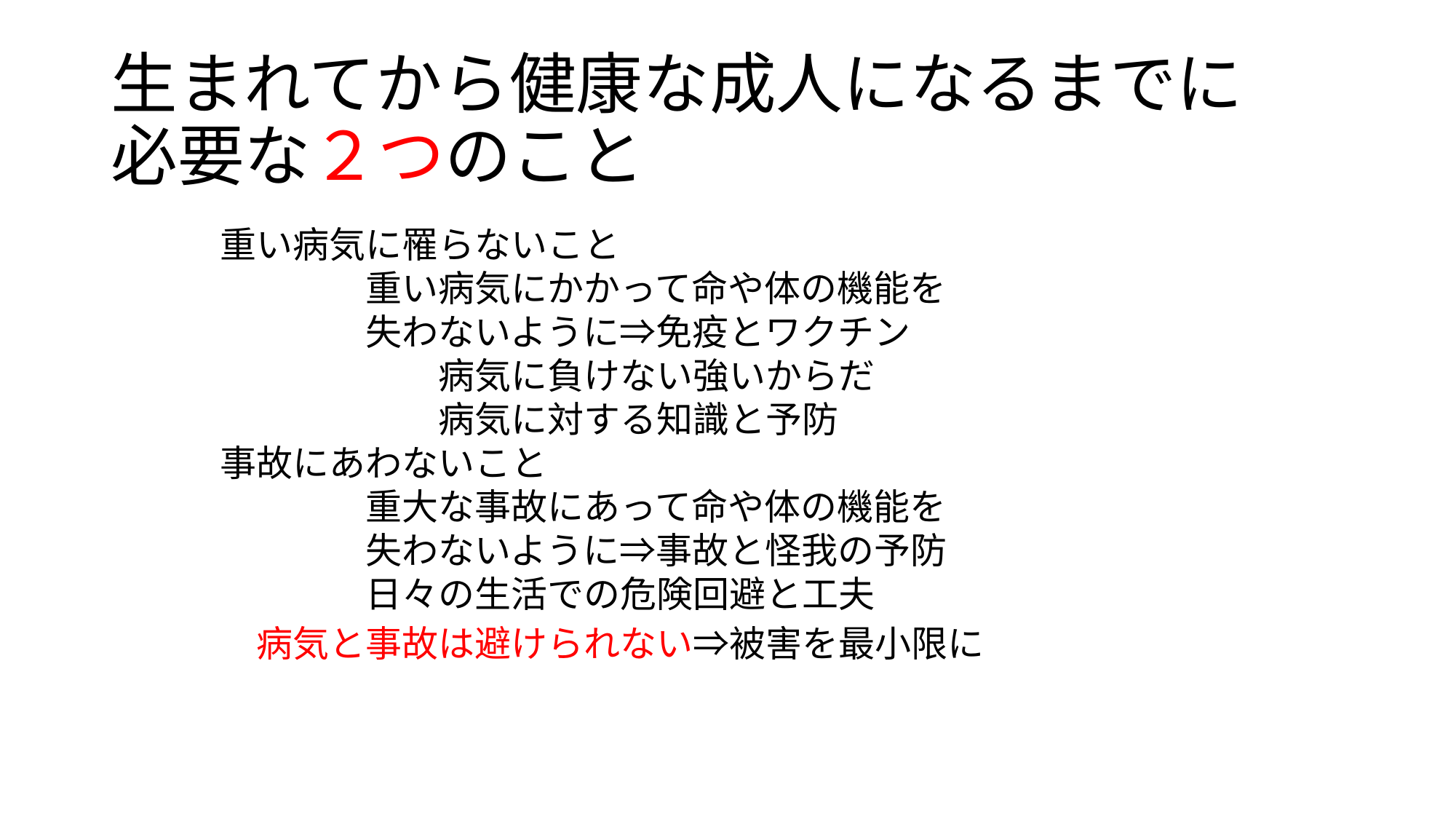

生まれてから健康な成人になるまでに
必要な２つのこと
重い病気に罹らないこと
　　　　重い病気にかかって命や体の機能を
　　　　失わないように⇒免疫とワクチン
　　　　　　病気に負けない強いからだ
　　　　　　病気に対する知識と予防
事故にあわないこと
　　　　重大な事故にあって命や体の機能を
　　　　失わないように⇒事故と怪我の予防
　　　　日々の生活での危険回避と工夫
　病気と事故は避けられない⇒被害を最小限に